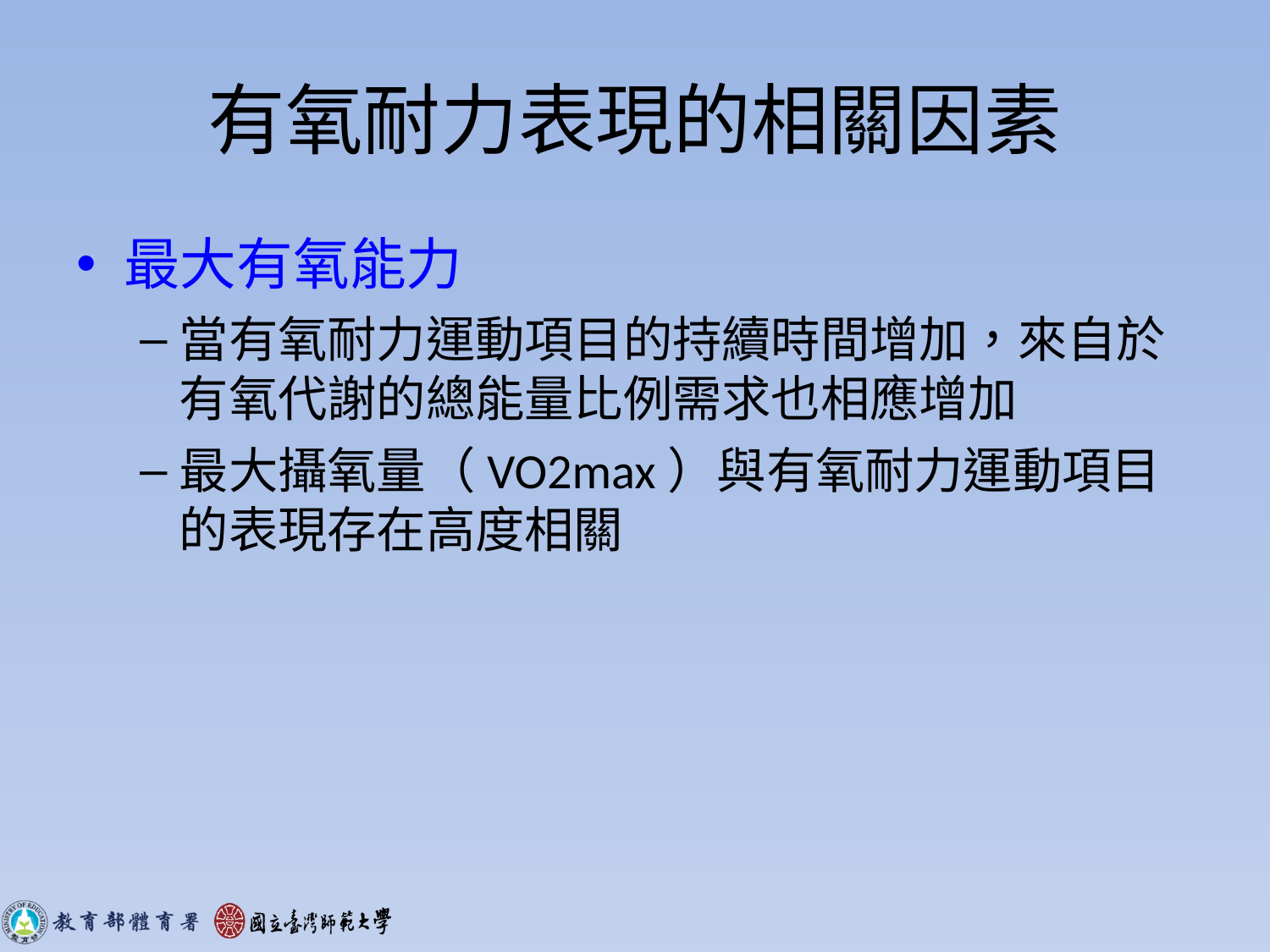

# 有氧耐力表現的相關因素
最大有氧能力
當有氧耐力運動項目的持續時間增加，來自於有氧代謝的總能量比例需求也相應增加
最大攝氧量（VO2max）與有氧耐力運動項目的表現存在高度相關